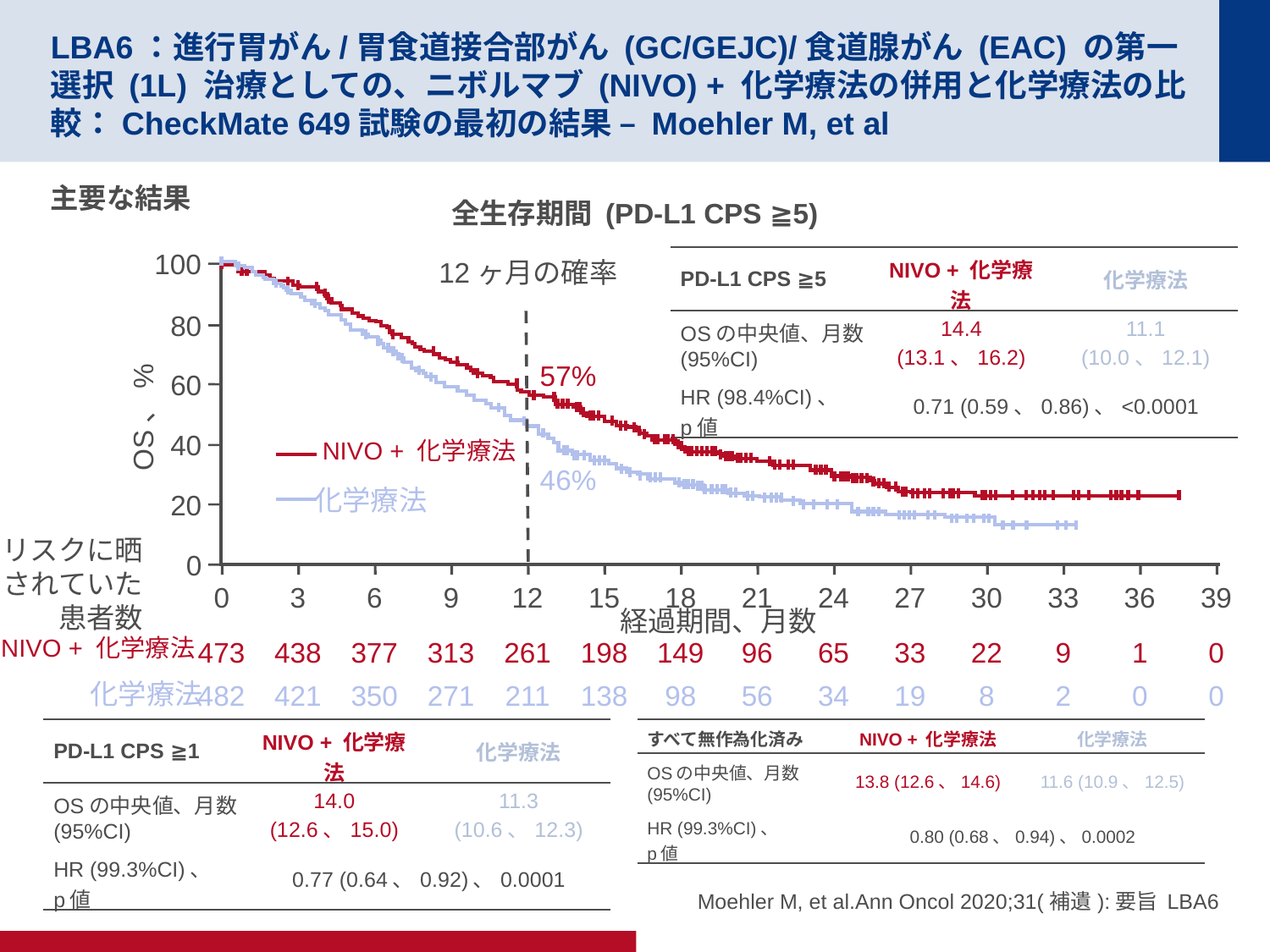

# LBA6：進行胃がん/胃食道接合部がん (GC/GEJC)/食道腺がん (EAC) の第一選択 (1L) 治療としての、ニボルマブ (NIVO) + 化学療法の併用と化学療法の比較：CheckMate 649試験の最初の結果 – Moehler M, et al
主要な結果
全生存期間 (PD-L1 CPS ≧5)
100

80

60

OS、%
40

20

0

| PD-L1 CPS ≧5 | NIVO + 化学療法 | 化学療法 |
| --- | --- | --- |
| OSの中央値、月数 (95%CI) | 14.4 (13.1、16.2) | 11.1 (10.0、12.1) |
| HR (98.4%CI)、 p値 | 0.71 (0.59、0.86)、<0.0001 |  |
12ヶ月の確率

57%
NIVO + 化学療法
46%
化学療法
リスクに晒されていた患者数

0
3
6
9
12
15
18
21
24
27
30
33
36
39
経過期間、月数
NIVO + 化学療法
473
438
377
313
261
198
149
96
65
33
22
9
1
0
化学療法
482
421
350
271
211
138
98
56
34
19
8
2
0
0
| すべて無作為化済み | NIVO + 化学療法 | 化学療法 |
| --- | --- | --- |
| OSの中央値、月数 (95%CI) | 13.8 (12.6、14.6) | 11.6 (10.9、12.5) |
| HR (99.3%CI)、 p値 | 0.80 (0.68、0.94)、0.0002 |  |
| PD-L1 CPS ≧1 | NIVO + 化学療法 | 化学療法 |
| --- | --- | --- |
| OSの中央値、月数 (95%CI) | 14.0 (12.6、15.0) | 11.3 (10.6、12.3) |
| HR (99.3%CI)、 p値 | 0.77 (0.64、0.92)、0.0001 |  |
Moehler M, et al.Ann Oncol 2020;31(補遺):要旨 LBA6